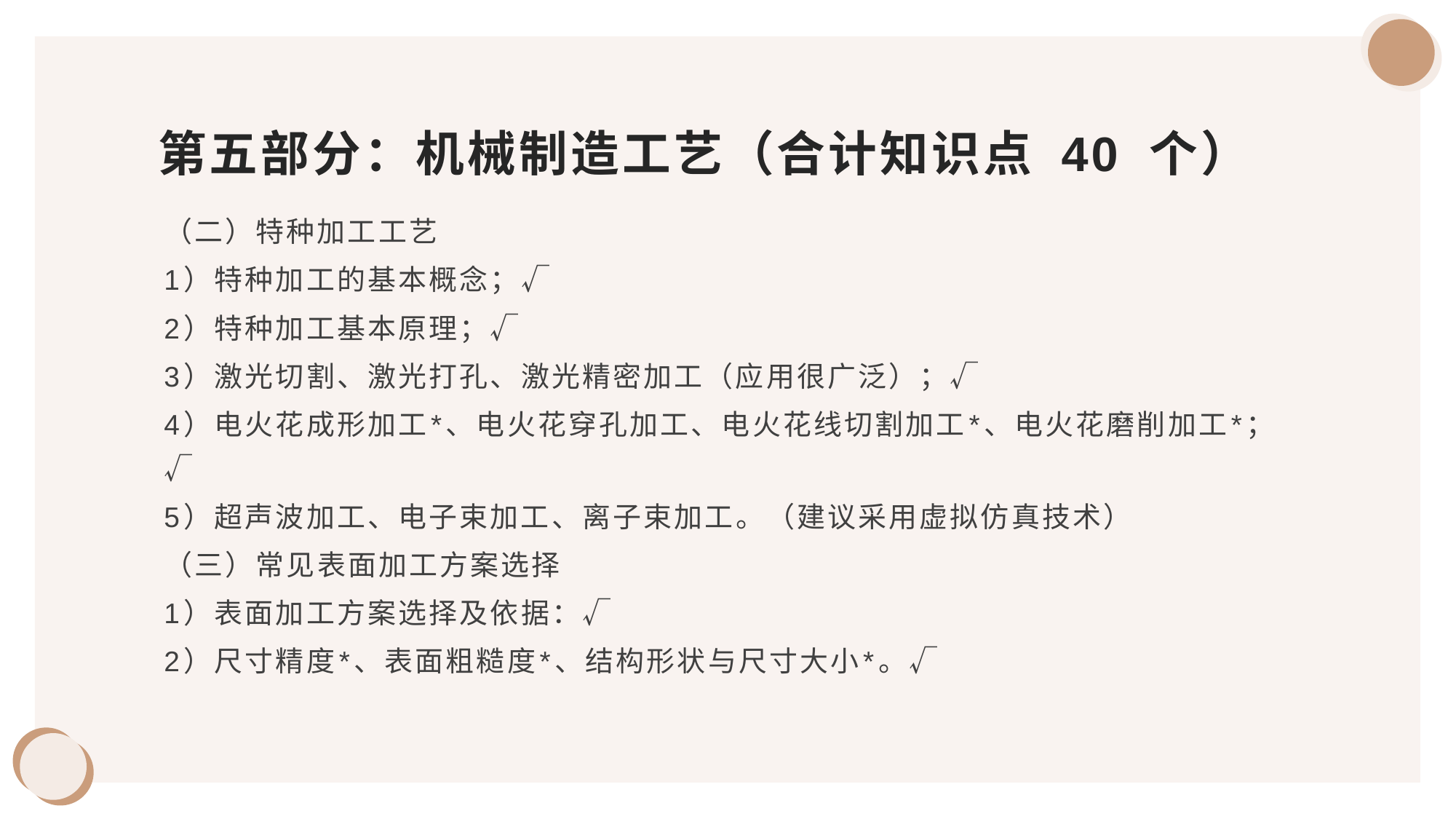

# 第五部分：机械制造工艺（合计知识点 40 个）
（二）特种加工工艺
1）特种加工的基本概念；√
2）特种加工基本原理；√
3）激光切割、激光打孔、激光精密加工（应用很广泛）；√
4）电火花成形加工*、电火花穿孔加工、电火花线切割加工*、电火花磨削加工*；√
5）超声波加工、电子束加工、离子束加工。（建议采用虚拟仿真技术）
（三）常见表面加工方案选择
1）表面加工方案选择及依据：√
2）尺寸精度*、表面粗糙度*、结构形状与尺寸大小*。√